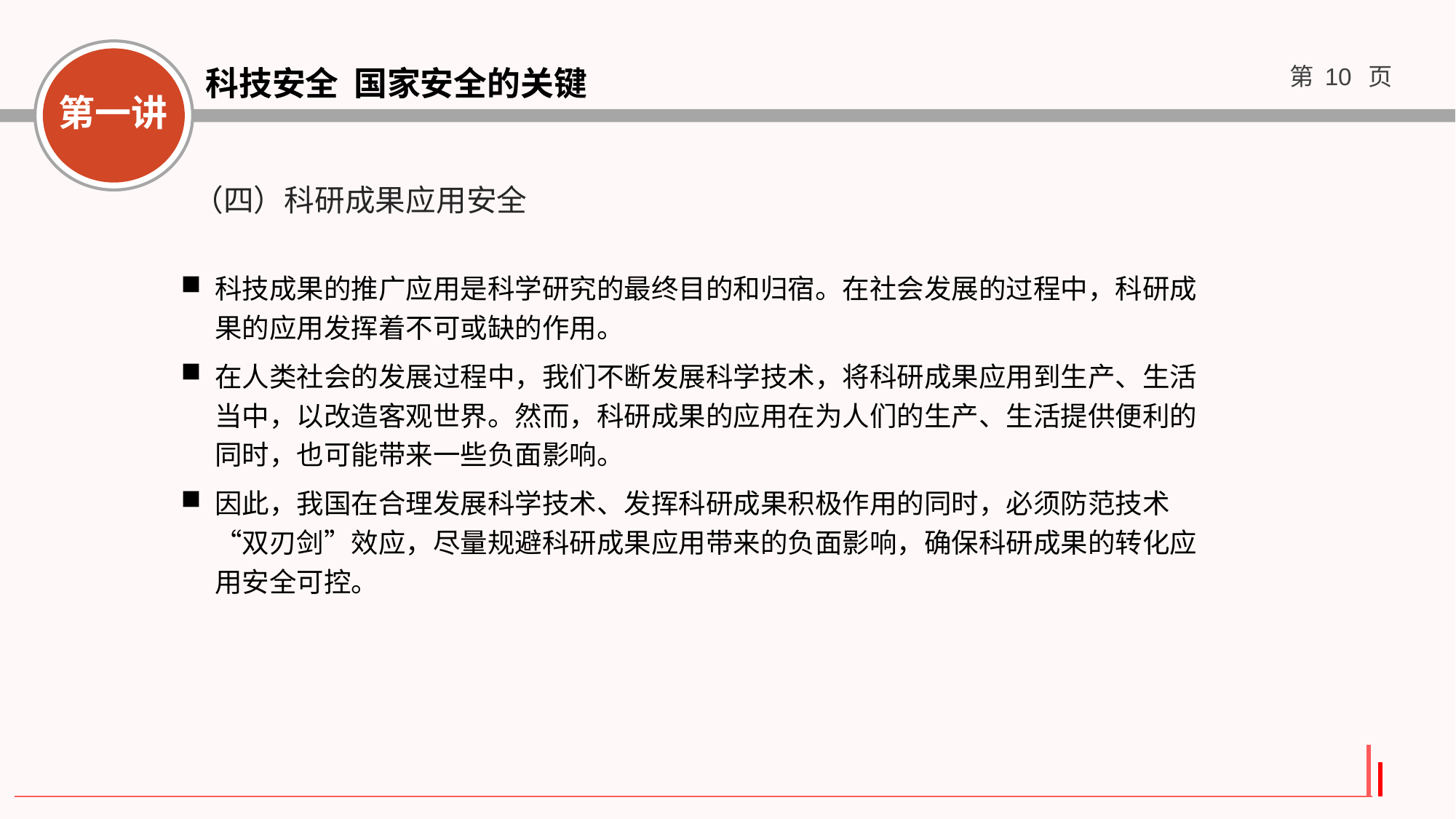

（四）科研成果应用安全
科技成果的推广应用是科学研究的最终目的和归宿。在社会发展的过程中，科研成果的应用发挥着不可或缺的作用。
在人类社会的发展过程中，我们不断发展科学技术，将科研成果应用到生产、生活当中，以改造客观世界。然而，科研成果的应用在为人们的生产、生活提供便利的同时，也可能带来一些负面影响。
因此，我国在合理发展科学技术、发挥科研成果积极作用的同时，必须防范技术“双刃剑”效应，尽量规避科研成果应用带来的负面影响，确保科研成果的转化应用安全可控。